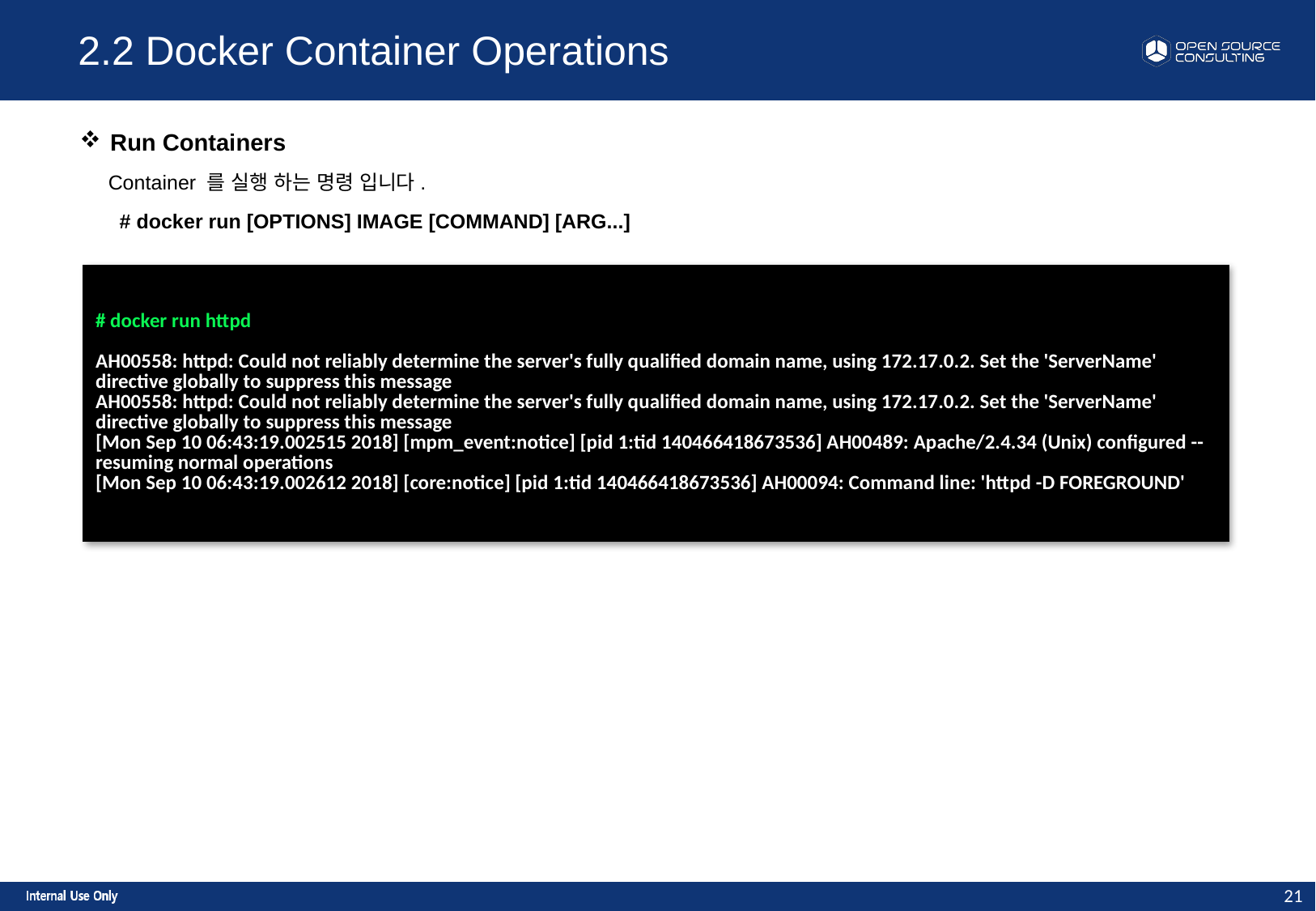

2.2 Docker Container Operations
Run Containers
     Container 를 실행 하는 명령 입니다.
       # docker run [OPTIONS] IMAGE [COMMAND] [ARG...]
| # docker run httpd AH00558: httpd: Could not reliably determine the server's fully qualified domain name, using 172.17.0.2. Set the 'ServerName' directive globally to suppress this message AH00558: httpd: Could not reliably determine the server's fully qualified domain name, using 172.17.0.2. Set the 'ServerName' directive globally to suppress this message [Mon Sep 10 06:43:19.002515 2018] [mpm\_event:notice] [pid 1:tid 140466418673536] AH00489: Apache/2.4.34 (Unix) configured -- resuming normal operations [Mon Sep 10 06:43:19.002612 2018] [core:notice] [pid 1:tid 140466418673536] AH00094: Command line: 'httpd -D FOREGROUND' |
| --- |
21